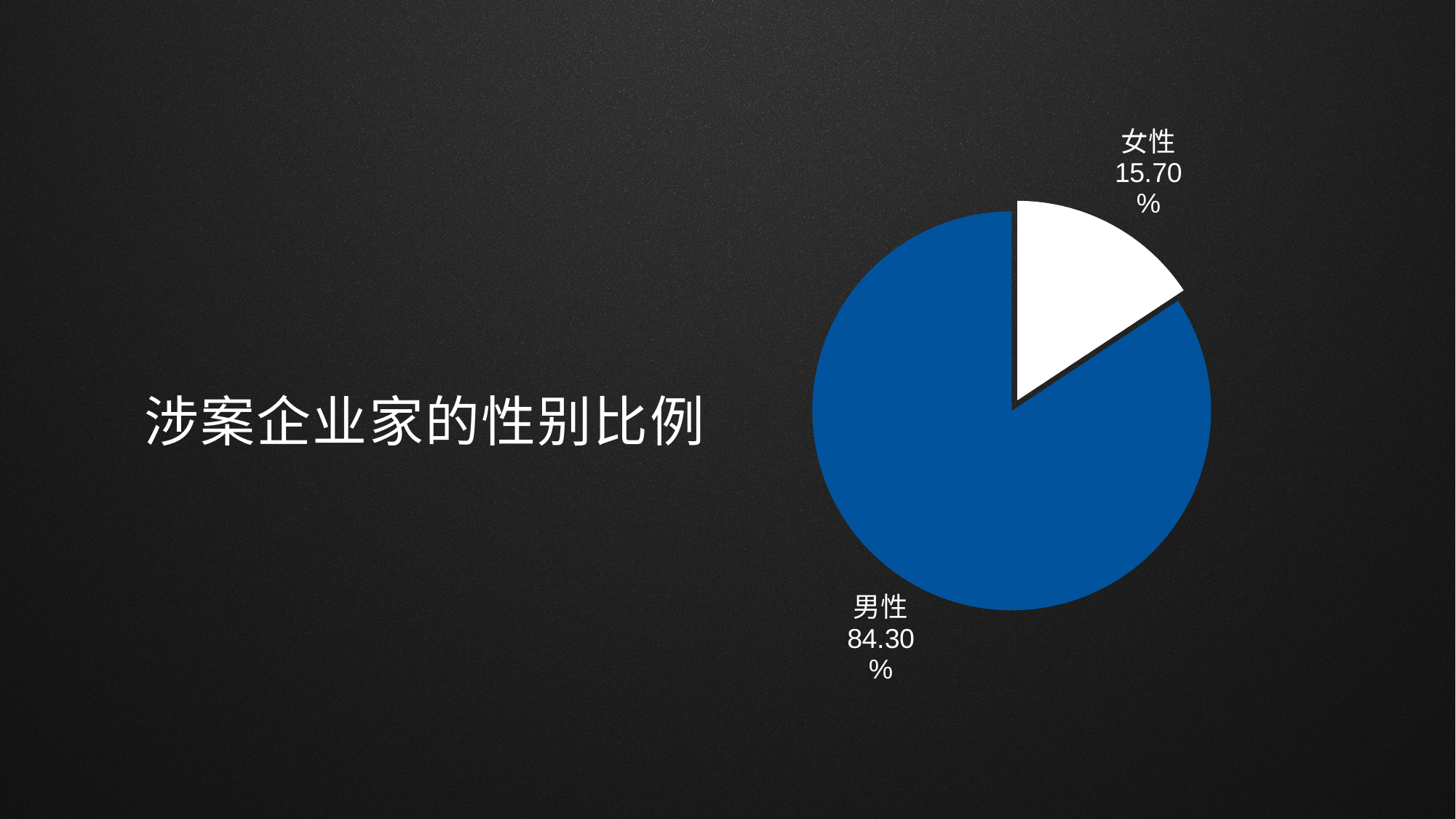

### Chart

| Category |  |
|---|---|
| 女性 | 0.157 |
| 男性 | 0.843 |
涉案企业家的性别比例